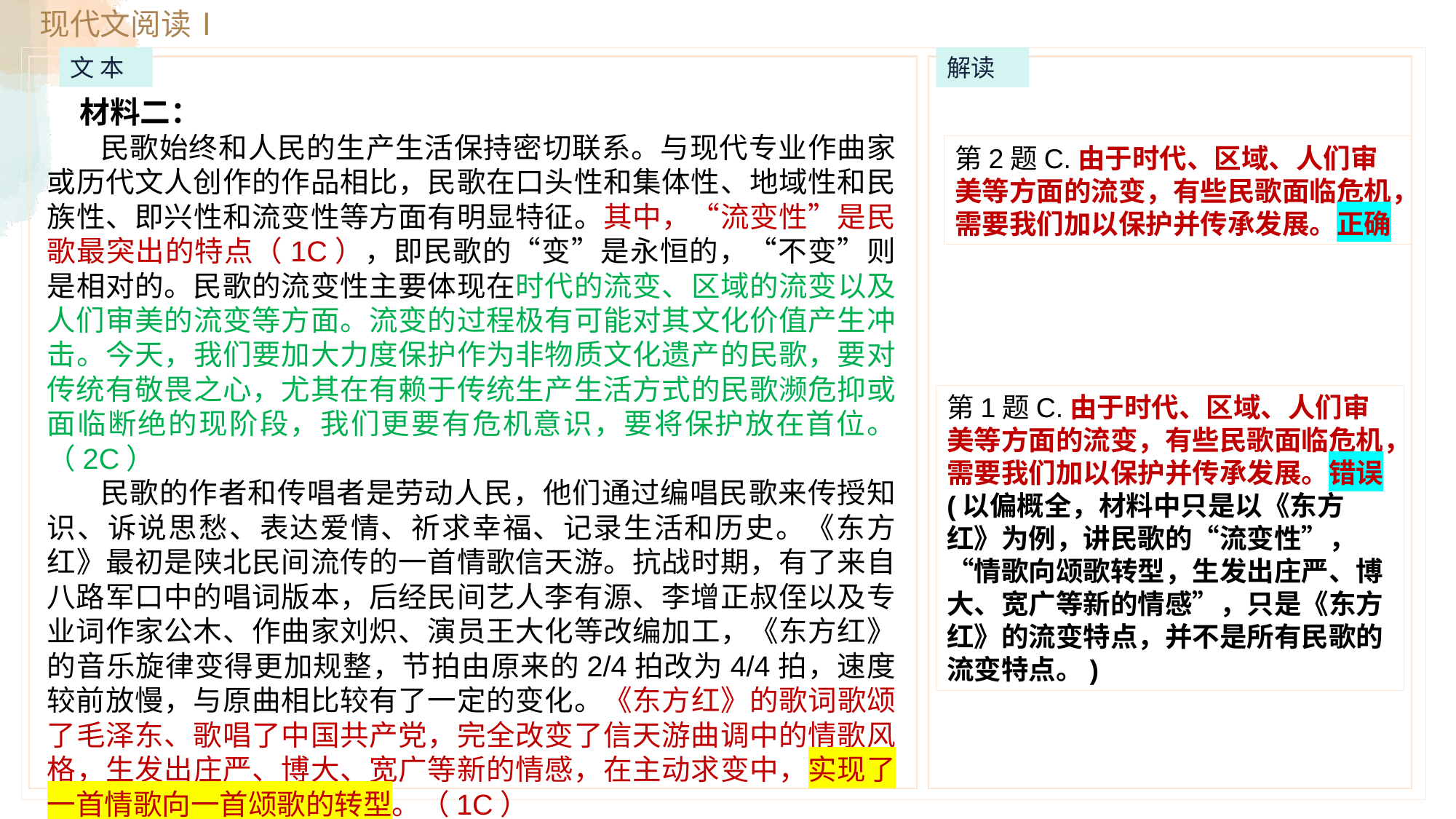

现代文阅读Ⅰ
文 本
解读

材料二：
  民歌始终和人民的生产生活保持密切联系。与现代专业作曲家或历代文人创作的作品相比，民歌在口头性和集体性、地域性和民族性、即兴性和流变性等方面有明显特征。其中，“流变性”是民歌最突出的特点（1C），即民歌的“变”是永恒的，“不变”则是相对的。民歌的流变性主要体现在时代的流变、区域的流变以及人们审美的流变等方面。流变的过程极有可能对其文化价值产生冲击。今天，我们要加大力度保护作为非物质文化遗产的民歌，要对传统有敬畏之心，尤其在有赖于传统生产生活方式的民歌濒危抑或面临断绝的现阶段，我们更要有危机意识，要将保护放在首位。（2C）
  民歌的作者和传唱者是劳动人民，他们通过编唱民歌来传授知识、诉说思愁、表达爱情、祈求幸福、记录生活和历史。《东方红》最初是陕北民间流传的一首情歌信天游。抗战时期，有了来自八路军口中的唱词版本，后经民间艺人李有源、李增正叔侄以及专业词作家公木、作曲家刘炽、演员王大化等改编加工，《东方红》的音乐旋律变得更加规整，节拍由原来的2/4拍改为4/4拍，速度较前放慢，与原曲相比较有了一定的变化。《东方红》的歌词歌颂了毛泽东、歌唱了中国共产党，完全改变了信天游曲调中的情歌风格，生发出庄严、博大、宽广等新的情感，在主动求变中，实现了一首情歌向一首颂歌的转型。（1C）

第2题C.由于时代、区域、人们审美等方面的流变，有些民歌面临危机，需要我们加以保护并传承发展。正确
年度工作概述
您的内容打在这里，或者通过复制您的文本后，在此框中选择粘贴，并选择只保留文字，建议使用微软雅黑字体。您的内容打在这里，或者通过复制您的文本后，在此框中选择粘贴，并选择只保留文字，建议使用微软雅黑字体。
第1题C.由于时代、区域、人们审美等方面的流变，有些民歌面临危机，需要我们加以保护并传承发展。错误
(以偏概全，材料中只是以《东方红》为例，讲民歌的“流变性”，“情歌向颂歌转型，生发出庄严、博大、宽广等新的情感”，只是《东方红》的流变特点，并不是所有民歌的流变特点。)